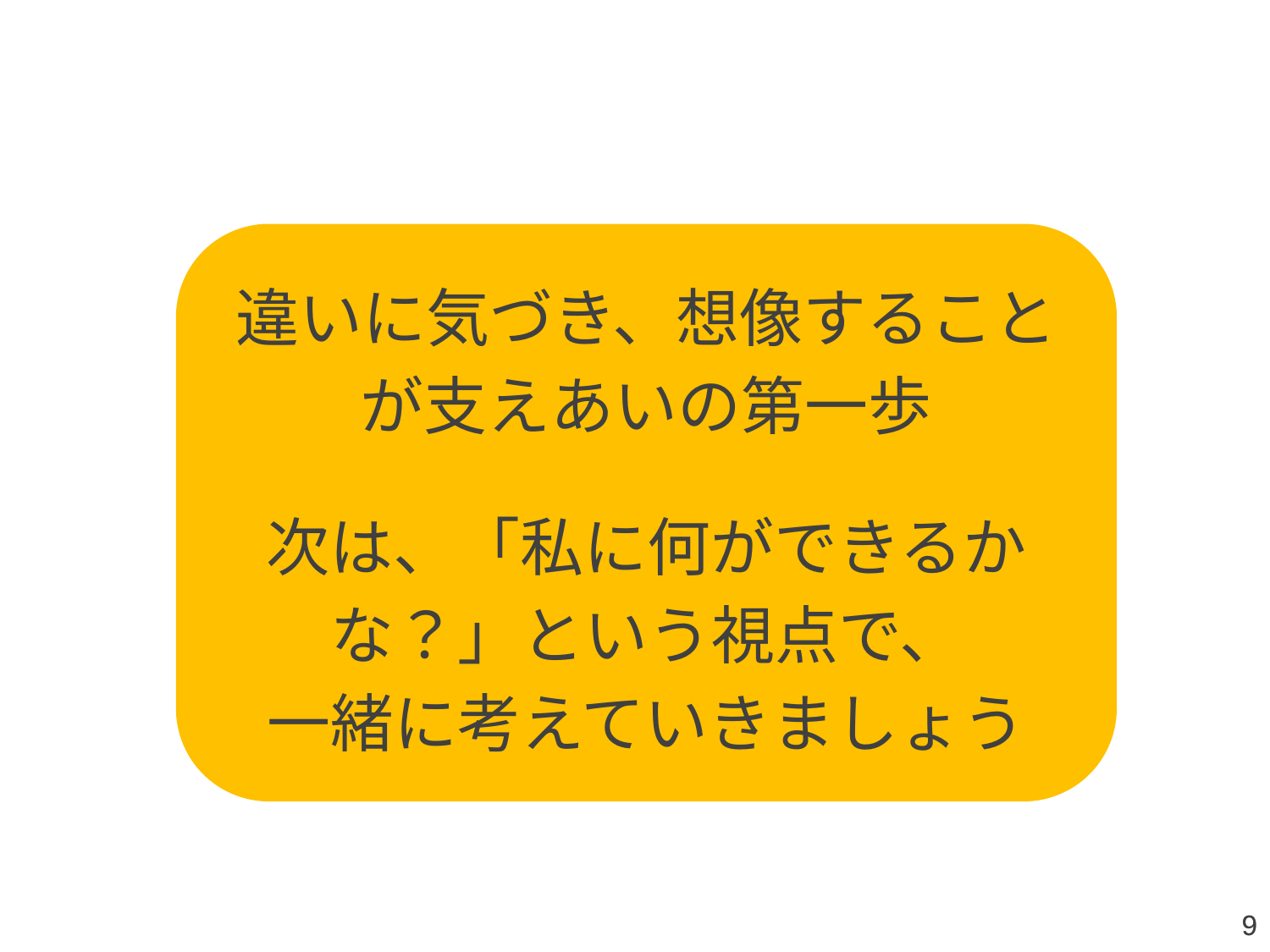

違いに気づき、想像することが支えあいの第一歩

次は、「私に何ができるかな？」という視点で、
一緒に考えていきましょう
9
9